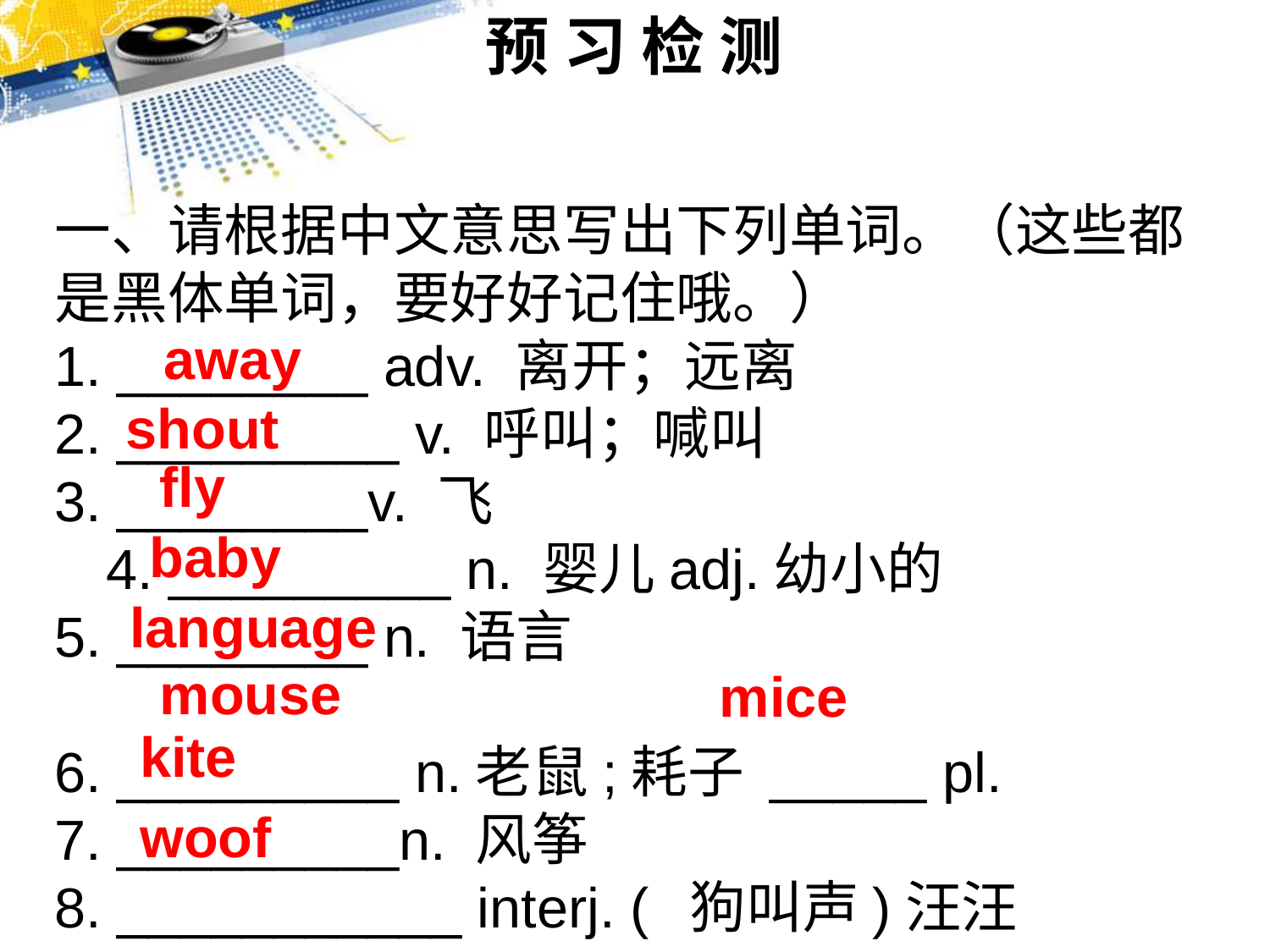

预 习 检 测
一、请根据中文意思写出下列单词。（这些都是黑体单词，要好好记住哦。）
1. ________ adv. 离开；远离
2. _________ v. 呼叫；喊叫
3. ________v. 飞					                4. _________ n. 婴儿adj.幼小的
5. ________ n. 语言
6. _________ n.老鼠;耗子 _____ pl.
7. _________n. 风筝
8. ___________ interj. (	狗叫声)汪汪
away
shout
fly
baby
language
mouse
mice
kite
woof